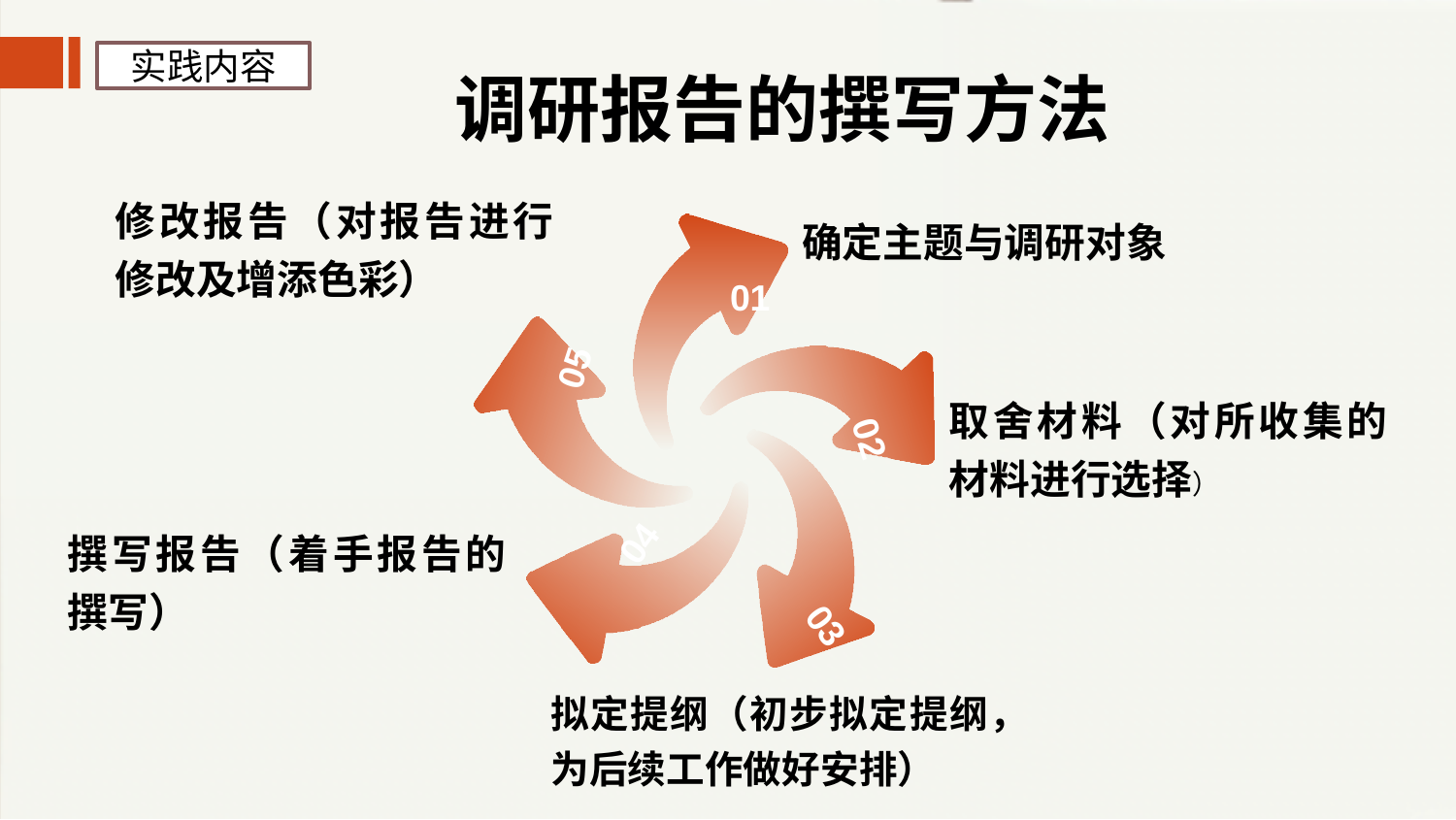

调研报告的撰写方法
实践内容
确定主题与调研对象
修改报告（对报告进行修改及增添色彩）
01
05
02
取舍材料（对所收集的材料进行选择）
04
03
撰写报告（着手报告的撰写）
拟定提纲（初步拟定提纲，为后续工作做好安排）